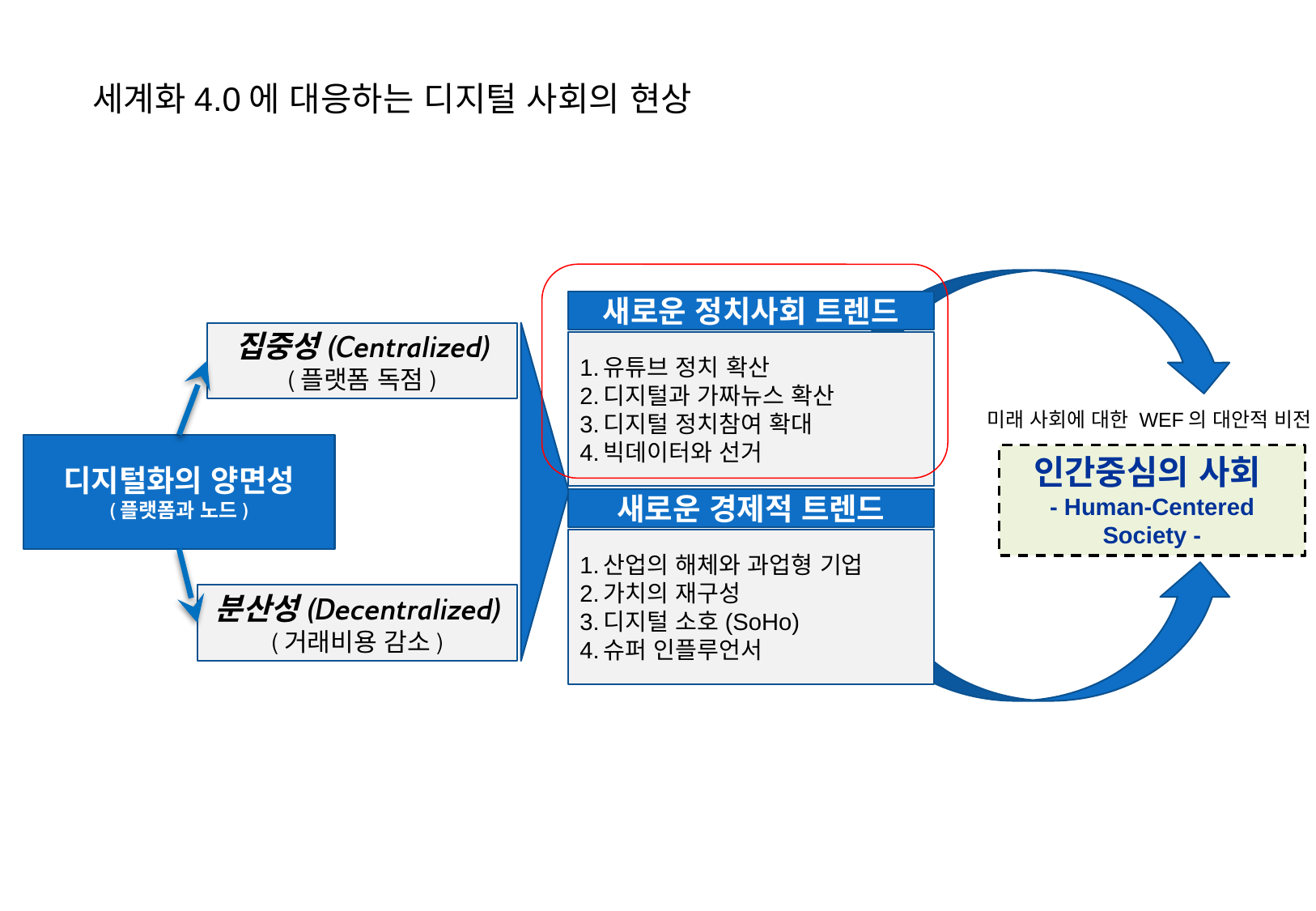

세계화4.0에 대응하는 디지털 사회의 현상

새로운 정치사회 트렌드
집중성(Centralized)
(플랫폼 독점)
유튜브 정치 확산
디지털과 가짜뉴스 확산
디지털 정치참여 확대
빅데이터와 선거
미래 사회에 대한 WEF의 대안적 비전
디지털화의 양면성
(플랫폼과 노드)
# 인간중심의 사회 - Human-Centered Society -

새로운 경제적 트렌드
산업의 해체와 과업형 기업
가치의 재구성
디지털 소호(SoHo)
슈퍼 인플루언서

분산성(Decentralized)
(거래비용 감소)